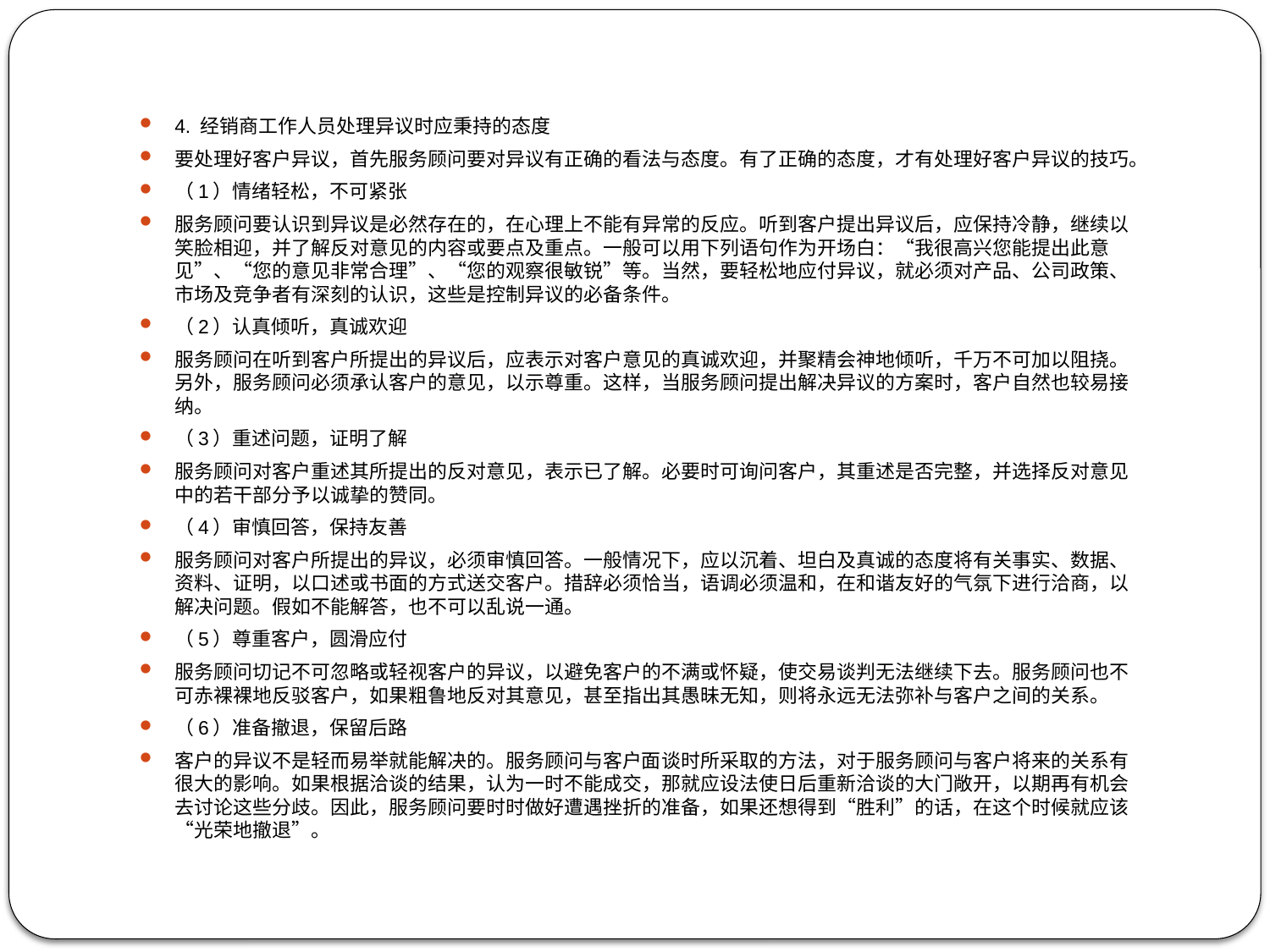

4. 经销商工作人员处理异议时应秉持的态度
要处理好客户异议，首先服务顾问要对异议有正确的看法与态度。有了正确的态度，才有处理好客户异议的技巧。
（1）情绪轻松，不可紧张
服务顾问要认识到异议是必然存在的，在心理上不能有异常的反应。听到客户提出异议后，应保持冷静，继续以笑脸相迎，并了解反对意见的内容或要点及重点。一般可以用下列语句作为开场白：“我很高兴您能提出此意见”、“您的意见非常合理”、“您的观察很敏锐”等。当然，要轻松地应付异议，就必须对产品、公司政策、市场及竞争者有深刻的认识，这些是控制异议的必备条件。
（2）认真倾听，真诚欢迎
服务顾问在听到客户所提出的异议后，应表示对客户意见的真诚欢迎，并聚精会神地倾听，千万不可加以阻挠。另外，服务顾问必须承认客户的意见，以示尊重。这样，当服务顾问提出解决异议的方案时，客户自然也较易接纳。
（3）重述问题，证明了解
服务顾问对客户重述其所提出的反对意见，表示已了解。必要时可询问客户，其重述是否完整，并选择反对意见中的若干部分予以诚挚的赞同。
（4）审慎回答，保持友善
服务顾问对客户所提出的异议，必须审慎回答。一般情况下，应以沉着、坦白及真诚的态度将有关事实、数据、资料、证明，以口述或书面的方式送交客户。措辞必须恰当，语调必须温和，在和谐友好的气氛下进行洽商，以解决问题。假如不能解答，也不可以乱说一通。
（5）尊重客户，圆滑应付
服务顾问切记不可忽略或轻视客户的异议，以避免客户的不满或怀疑，使交易谈判无法继续下去。服务顾问也不可赤裸裸地反驳客户，如果粗鲁地反对其意见，甚至指出其愚昧无知，则将永远无法弥补与客户之间的关系。
（6）准备撤退，保留后路
客户的异议不是轻而易举就能解决的。服务顾问与客户面谈时所采取的方法，对于服务顾问与客户将来的关系有很大的影响。如果根据洽谈的结果，认为一时不能成交，那就应设法使日后重新洽谈的大门敞开，以期再有机会去讨论这些分歧。因此，服务顾问要时时做好遭遇挫折的准备，如果还想得到“胜利”的话，在这个时候就应该“光荣地撤退”。